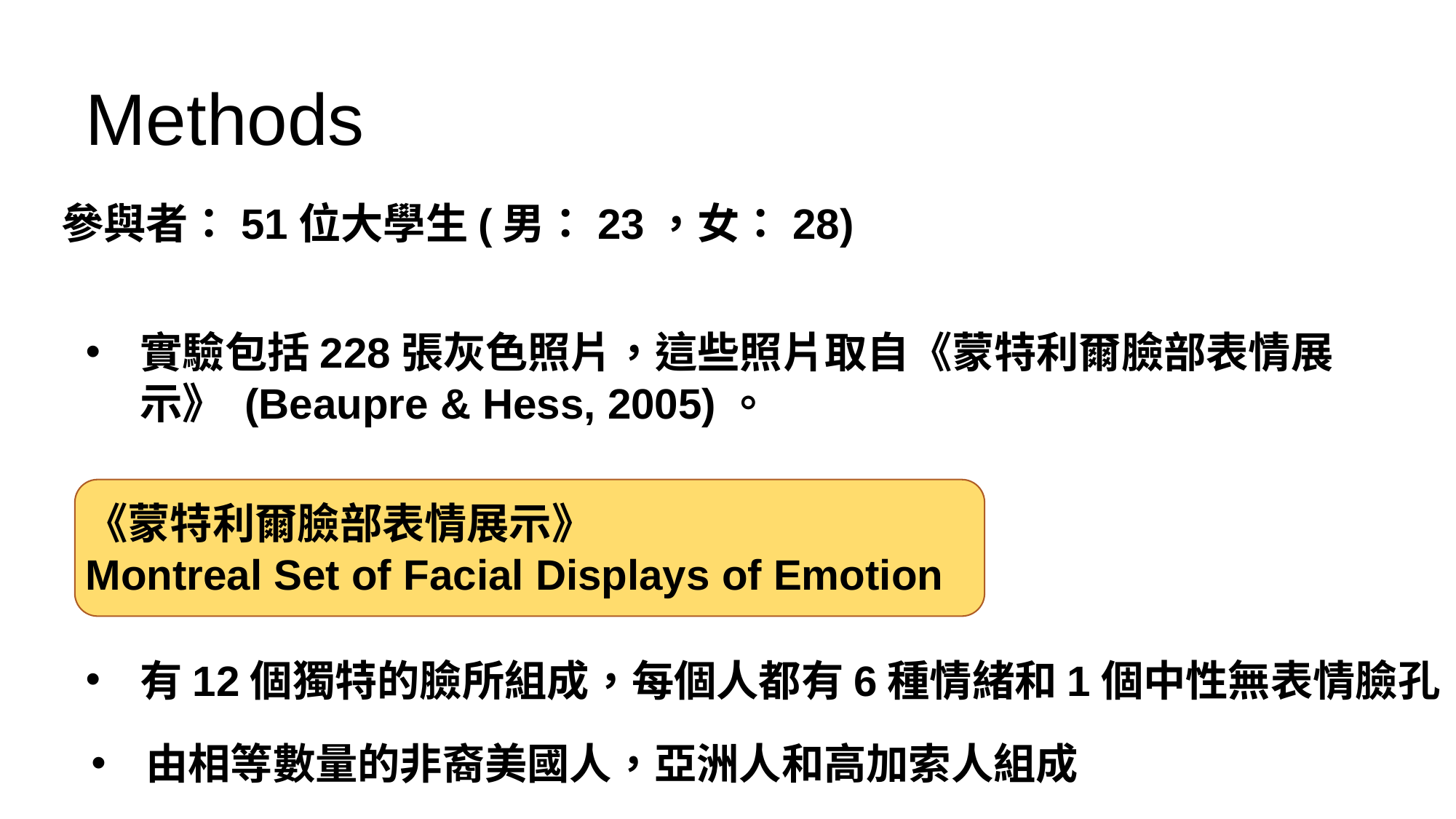

Methods
參與者：51位大學生(男：23，女：28)
實驗包括228張灰色照片，這些照片取自《蒙特利爾臉部表情展示》 (Beaupre & Hess, 2005)。

《蒙特利爾臉部表情展示》
Montreal Set of Facial Displays of Emotion
有12個獨特的臉所組成，每個人都有6種情緒和1個中性無表情臉孔
由相等數量的非裔美國人，亞洲人和高加索人組成